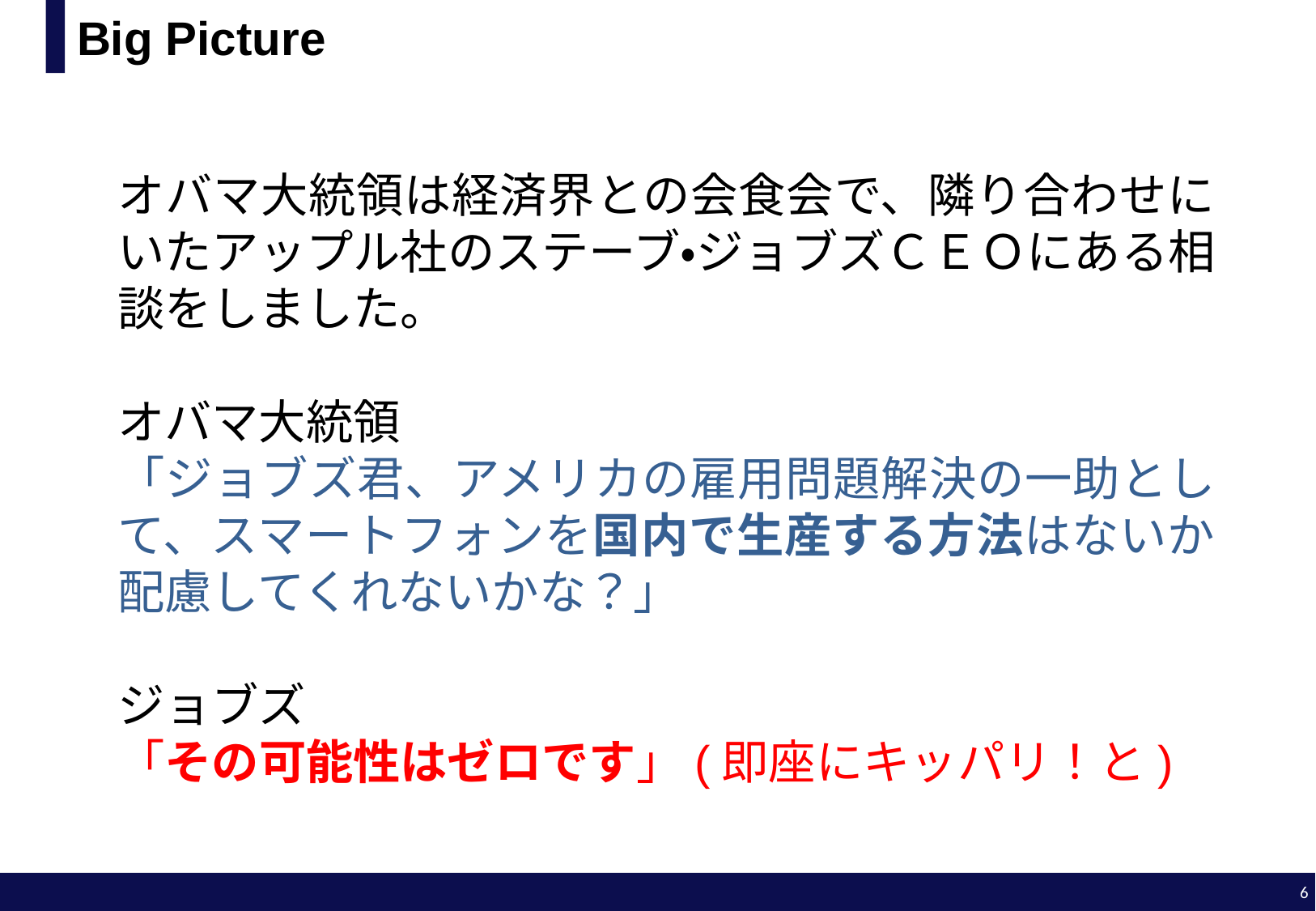

# Big Picture
オバマ大統領は経済界との会食会で、隣り合わせにいたアップル社のステーブ・ジョブズＣＥＯにある相談をしました。

オバマ大統領
「ジョブズ君、アメリカの雇用問題解決の一助として、スマートフォンを国内で生産する方法はないか配慮してくれないかな？」

ジョブズ
「その可能性はゼロです」(即座にキッパリ！と)